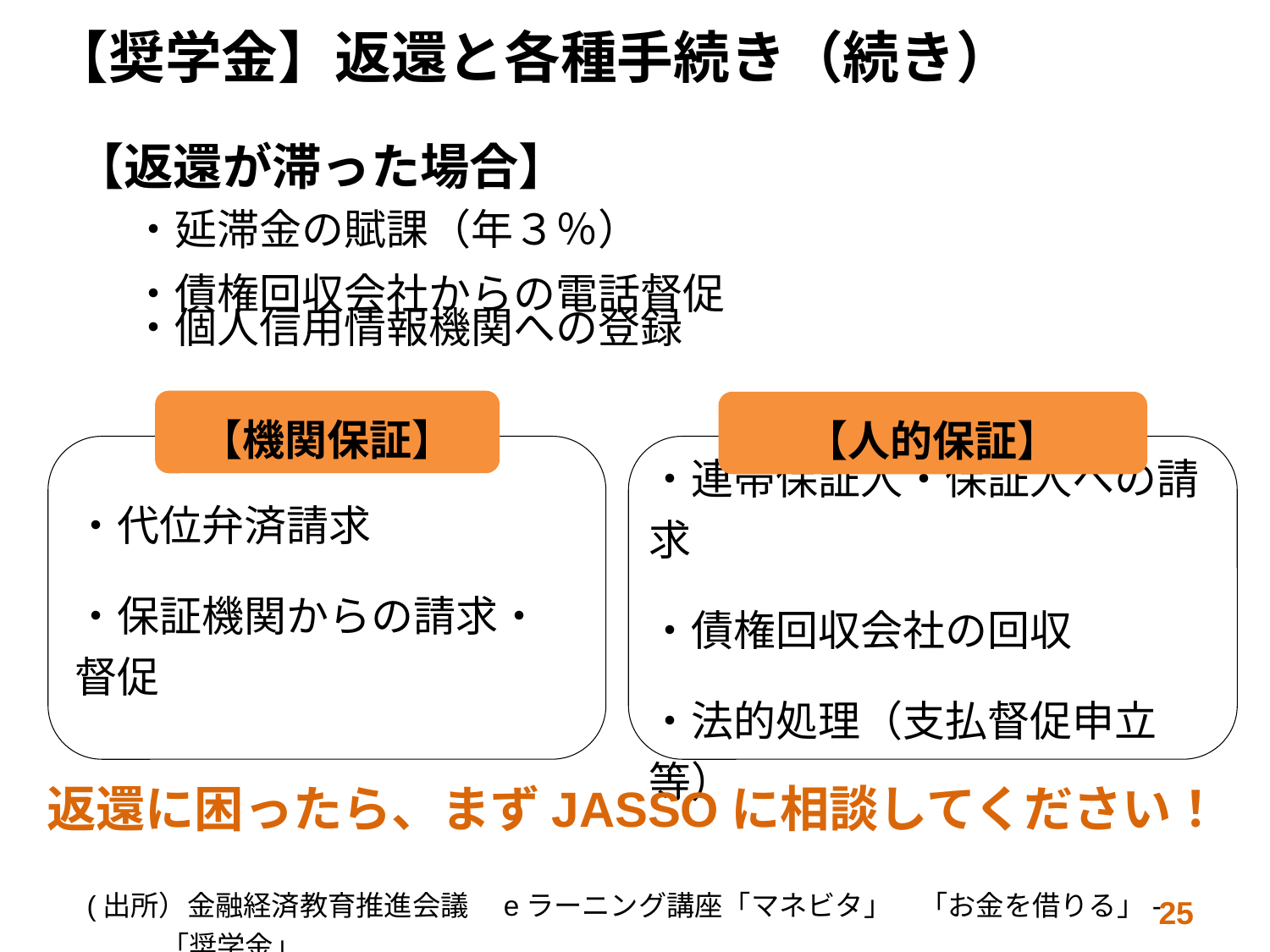

【奨学金】返還と各種手続き（続き）
【返還が滞った場合】
・延滞金の賦課（年３％）
・債権回収会社からの電話督促
・個人信用情報機関への登録
【機関保証】
【人的保証】
・代位弁済請求
・保証機関からの請求・督促

・連帯保証人・保証人への請求
・債権回収会社の回収
・法的処理（支払督促申立等）
返還に困ったら、まずJASSOに相談してください！
(出所）金融経済教育推進会議　eラーニング講座「マネビタ」　「お金を借りる」-「奨学金」
25